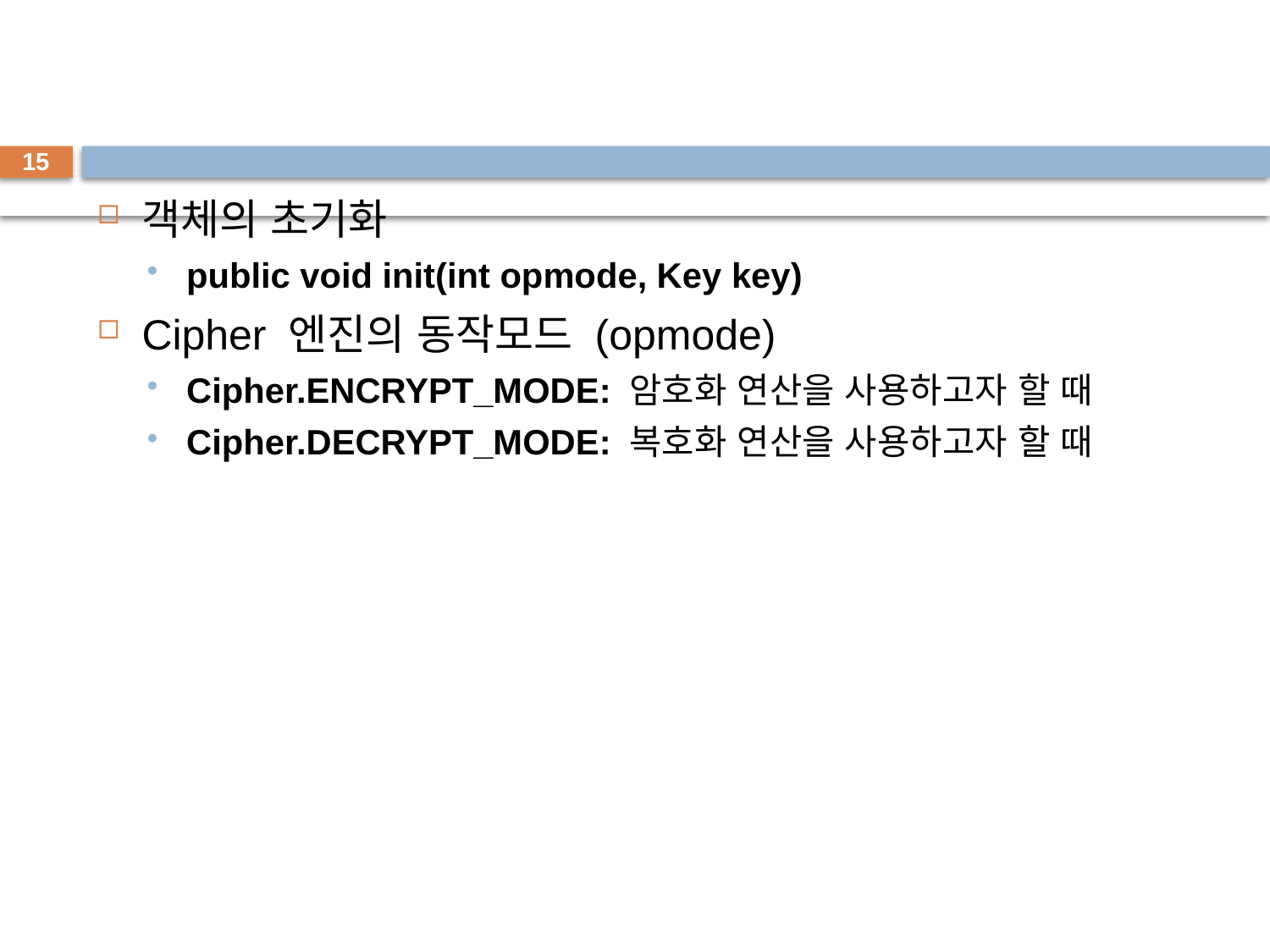

#
15
객체의 초기화
public void init(int opmode, Key key)
Cipher 엔진의 동작모드 (opmode)
Cipher.ENCRYPT_MODE: 암호화 연산을 사용하고자 할 때
Cipher.DECRYPT_MODE: 복호화 연산을 사용하고자 할 때